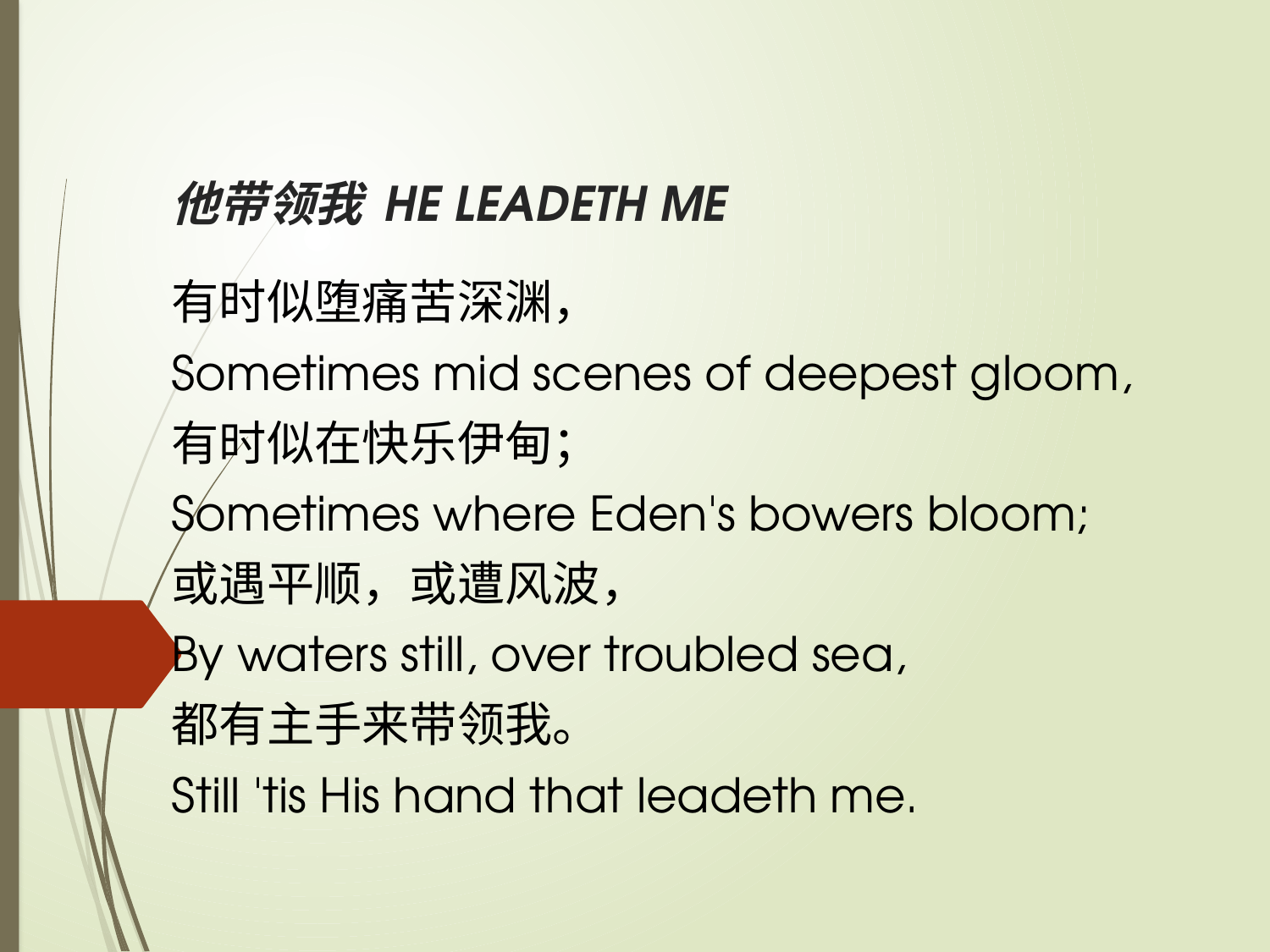

# 他带领我 HE LEADETH ME
有时似堕痛苦深渊，
Sometimes mid scenes of deepest gloom,
有时似在快乐伊甸；
Sometimes where Eden's bowers bloom;
或遇平顺，或遭风波，
By waters still, over troubled sea,
都有主手来带领我。
Still 'tis His hand that leadeth me.